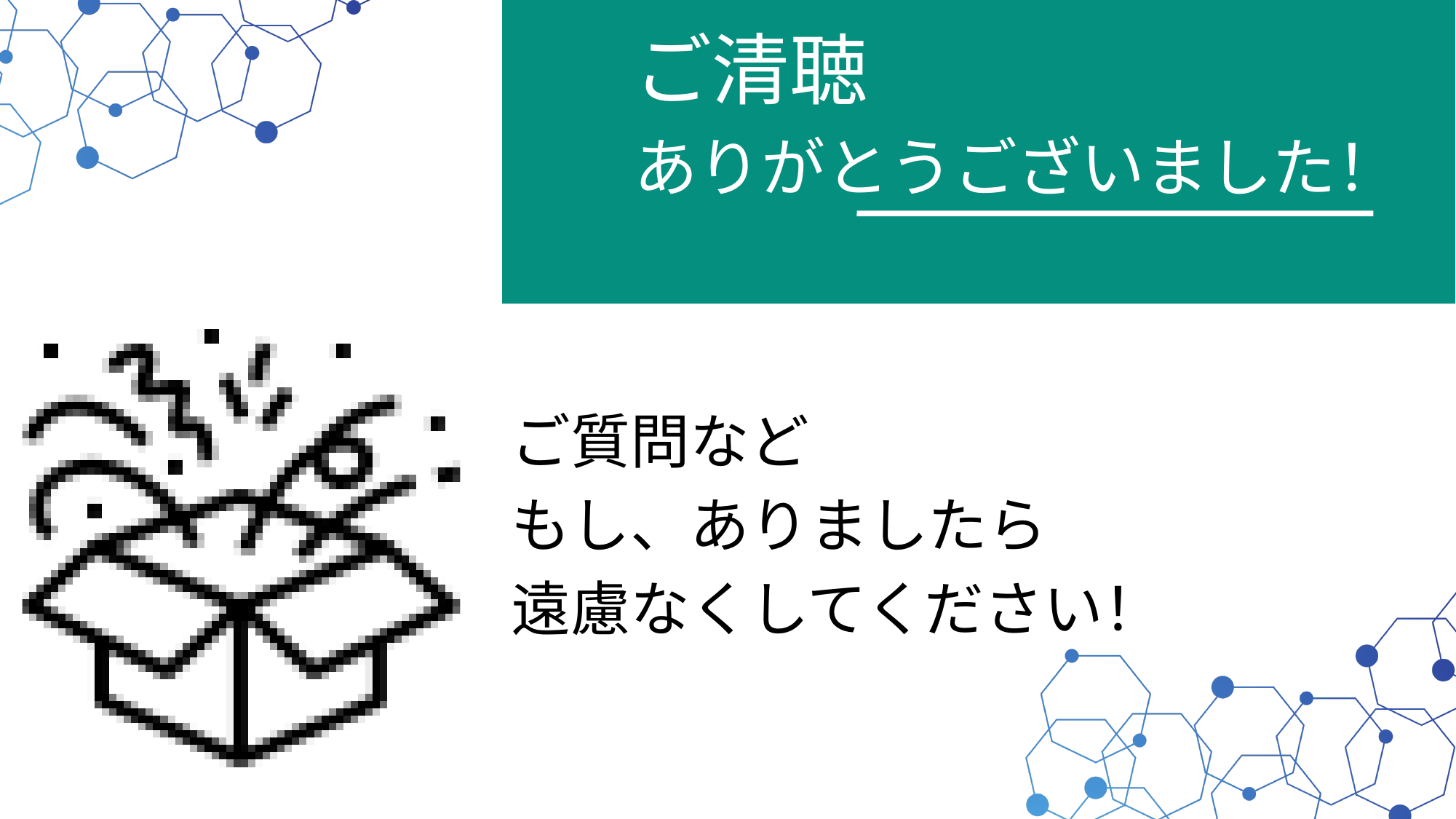

ご清聴
ありがとうございました！

ご質問など
もし、ありましたら
遠慮なくしてください！